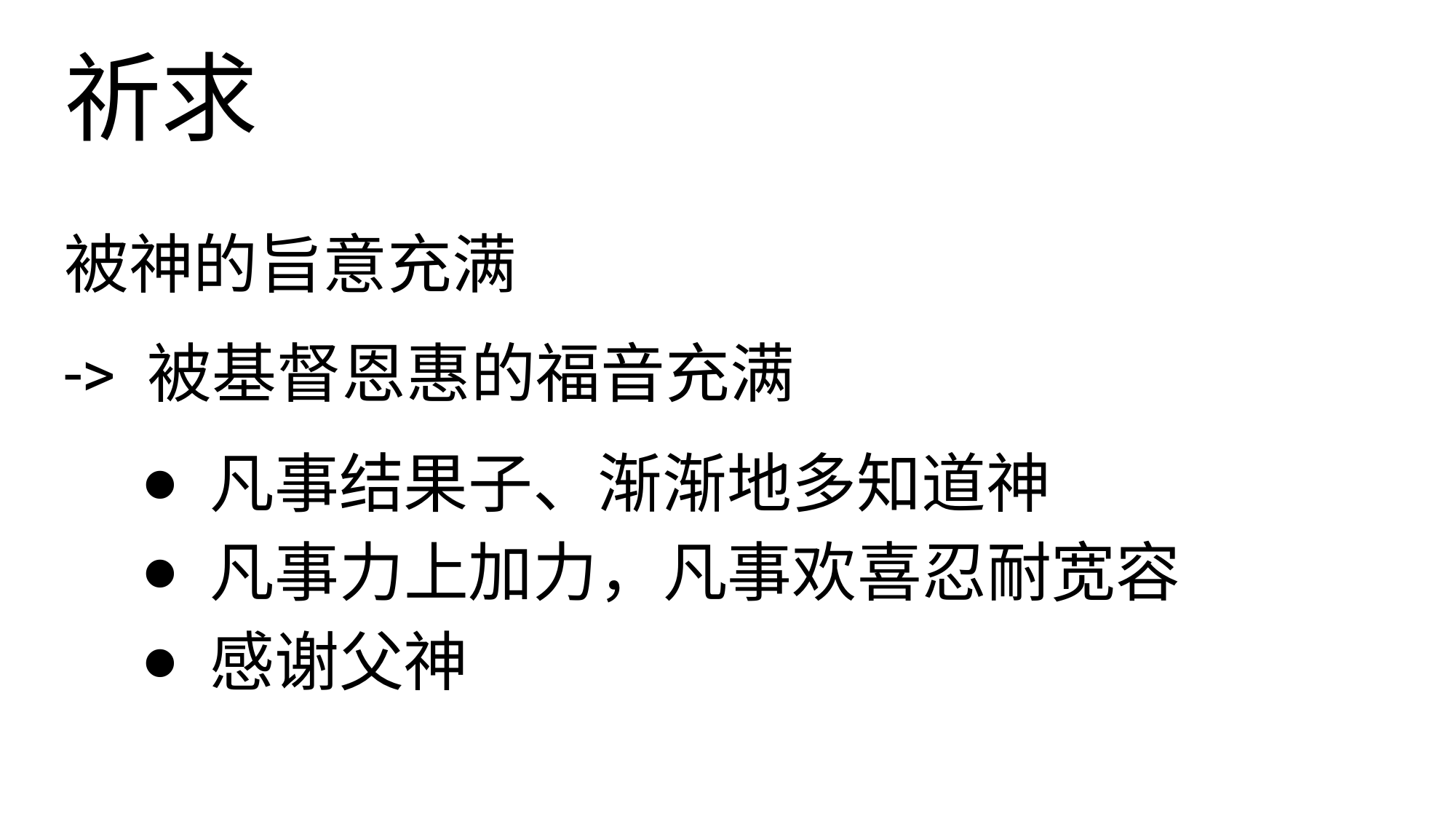

# 祈求
被神的旨意充满
-> 被基督恩惠的福音充满
凡事结果子、渐渐地多知道神
凡事力上加力，凡事欢喜忍耐宽容
感谢父神